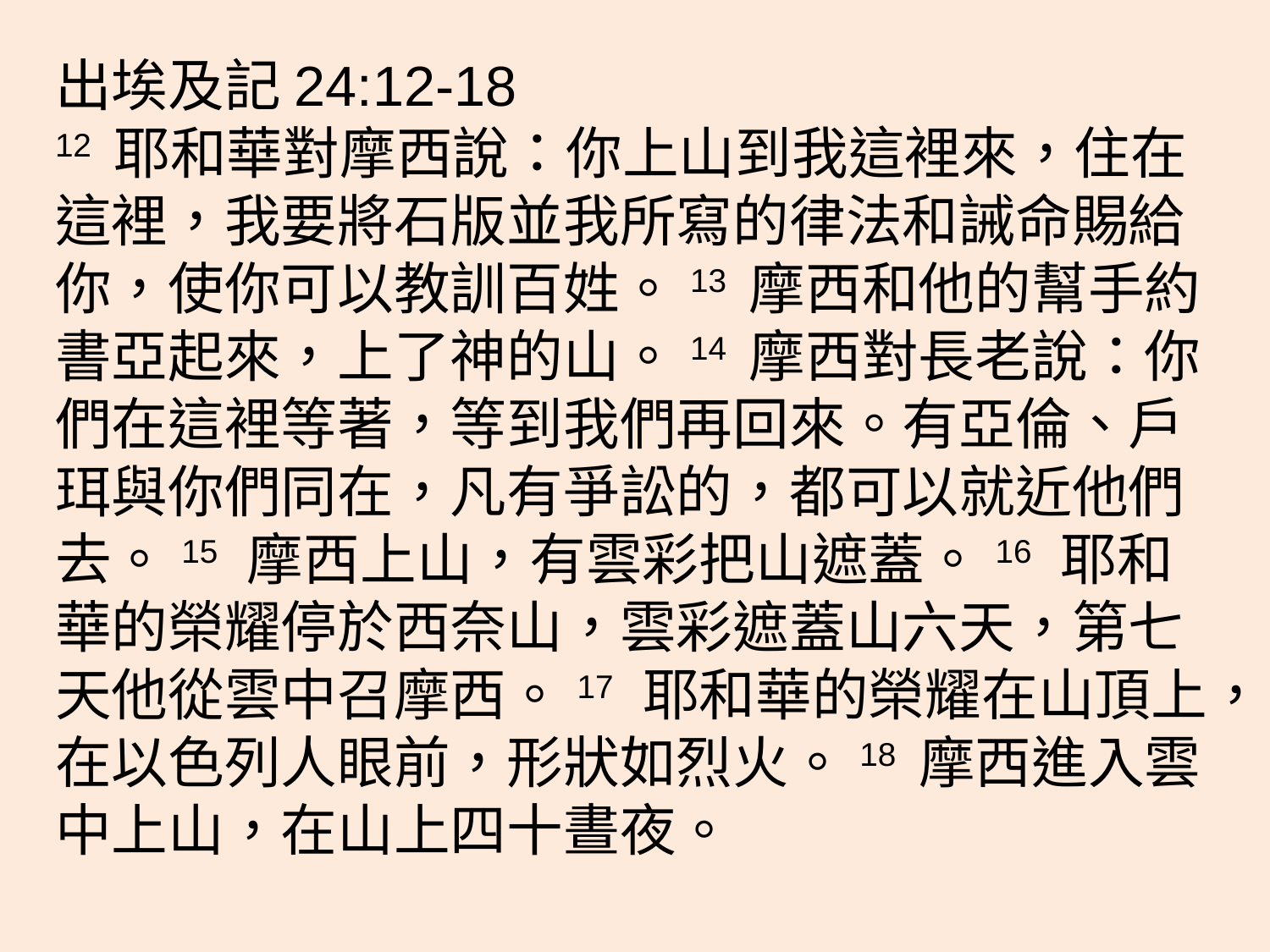

出埃及記24:12-18
12 耶和華對摩西說：你上山到我這裡來，住在這裡，我要將石版並我所寫的律法和誡命賜給你，使你可以教訓百姓。13 摩西和他的幫手約書亞起來，上了神的山。14 摩西對長老說：你們在這裡等著，等到我們再回來。有亞倫、戶珥與你們同在，凡有爭訟的，都可以就近他們去。15 摩西上山，有雲彩把山遮蓋。16 耶和華的榮耀停於西奈山，雲彩遮蓋山六天，第七天他從雲中召摩西。17 耶和華的榮耀在山頂上，在以色列人眼前，形狀如烈火。18 摩西進入雲中上山，在山上四十晝夜。